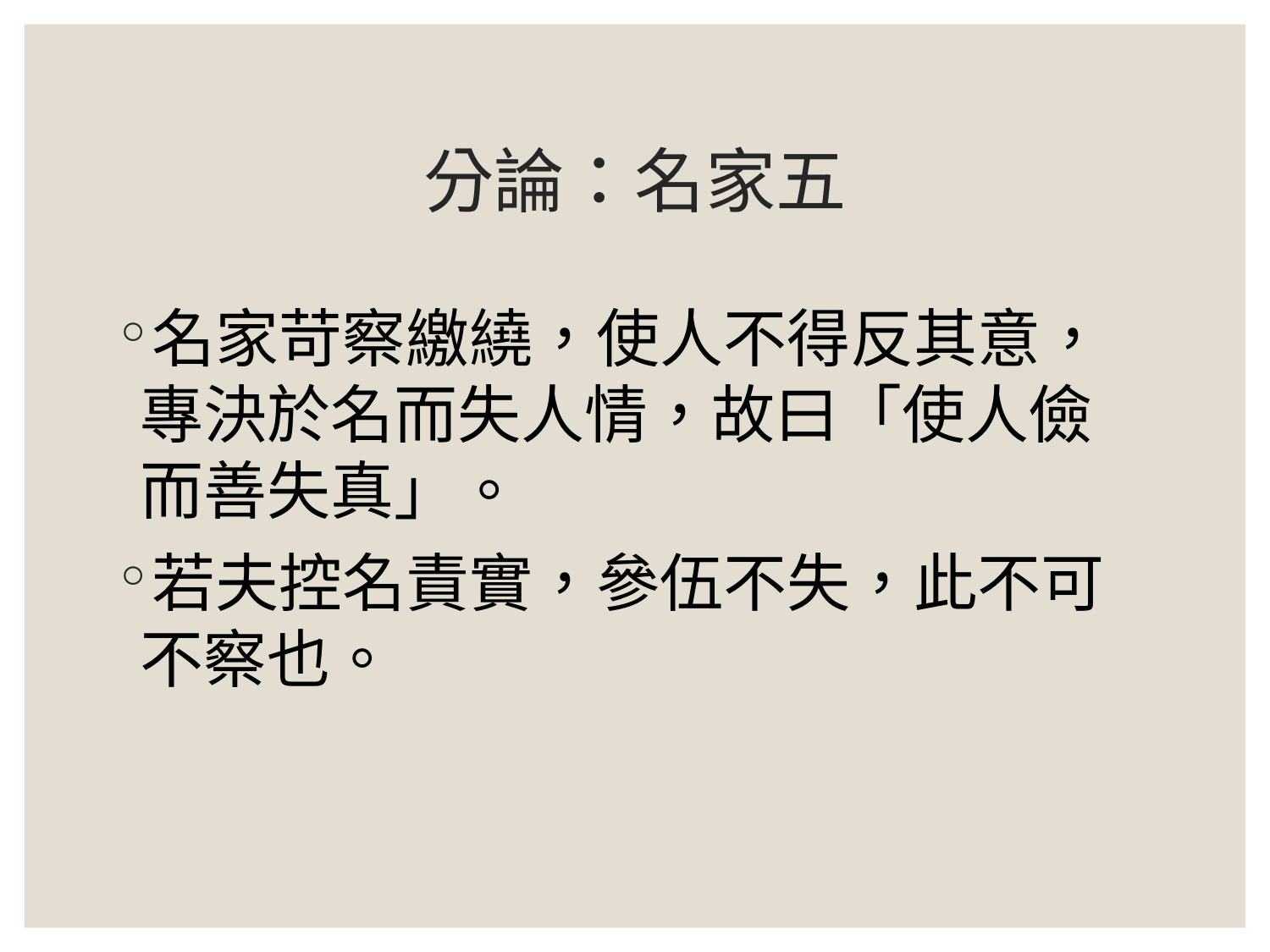

# 分論：名家五
名家苛察繳繞，使人不得反其意，專決於名而失人情，故曰「使人儉而善失真」。
若夫控名責實，參伍不失，此不可不察也。